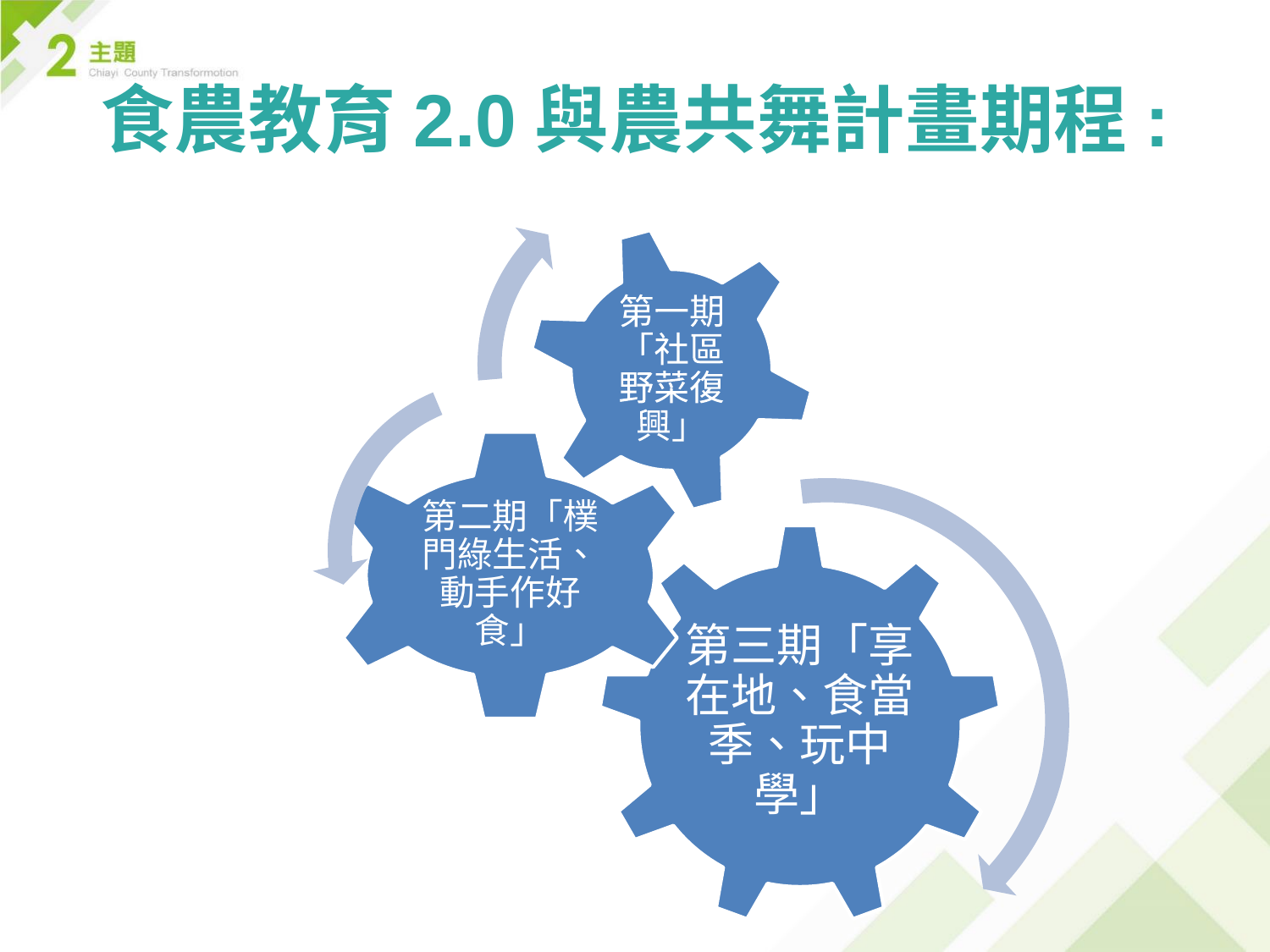

# 食農教育2.0與農共舞計畫期程:

第三期「享在地、食當季、玩中學」
第二期「樸門綠生活、動手作好食」
第一期「社區野菜復興」